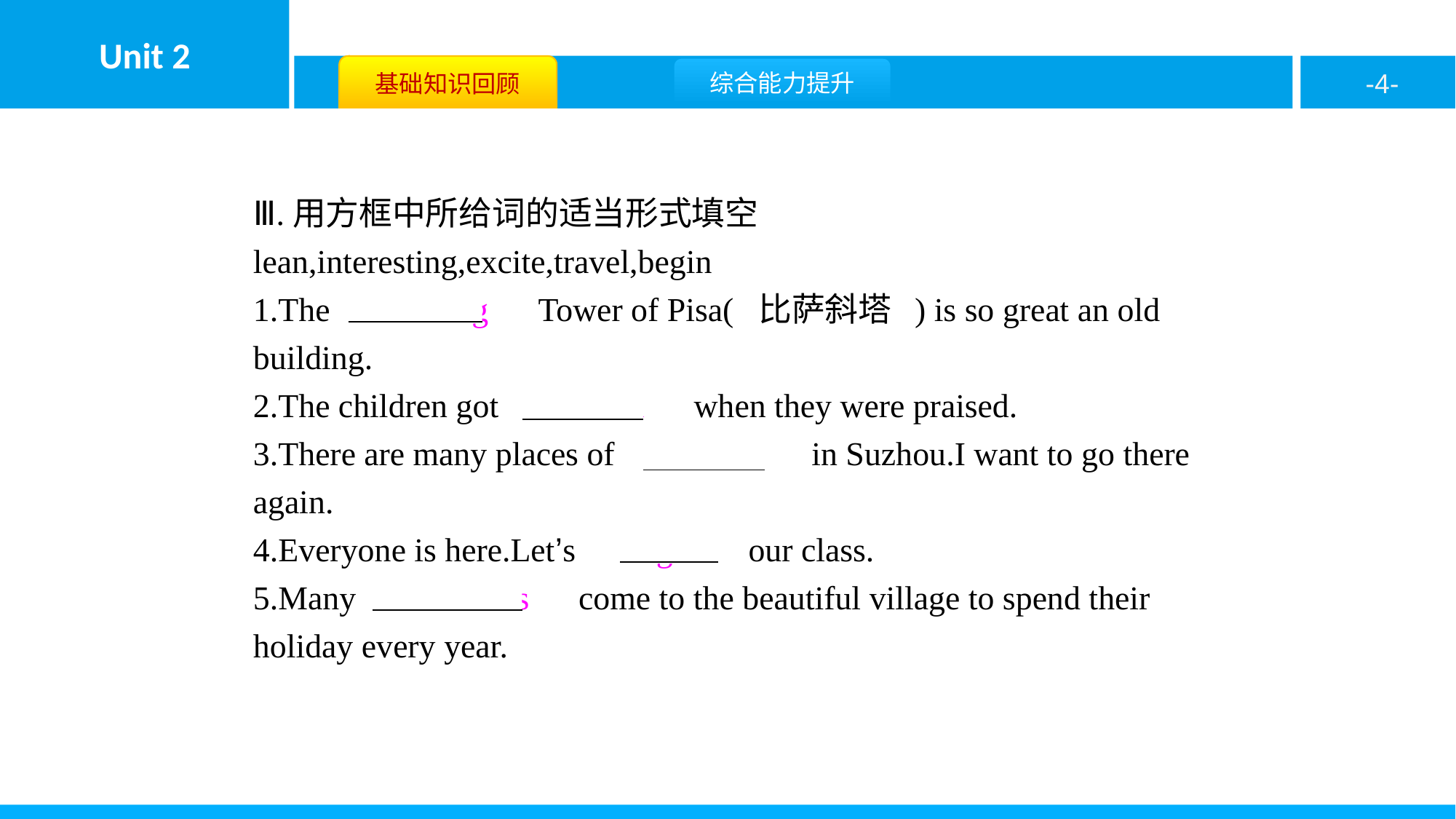

Ⅲ.用方框中所给词的适当形式填空
lean,interesting,excite,travel,begin
1.The　Leaning　Tower of Pisa(  比萨斜塔  ) is so great an old building.
2.The children got　excited　when they were praised.
3.There are many places of　interest　in Suzhou.I want to go there again.
4.Everyone is here.Let’s　begin　our class.
5.Many　travellers　come to the beautiful village to spend their holiday every year.